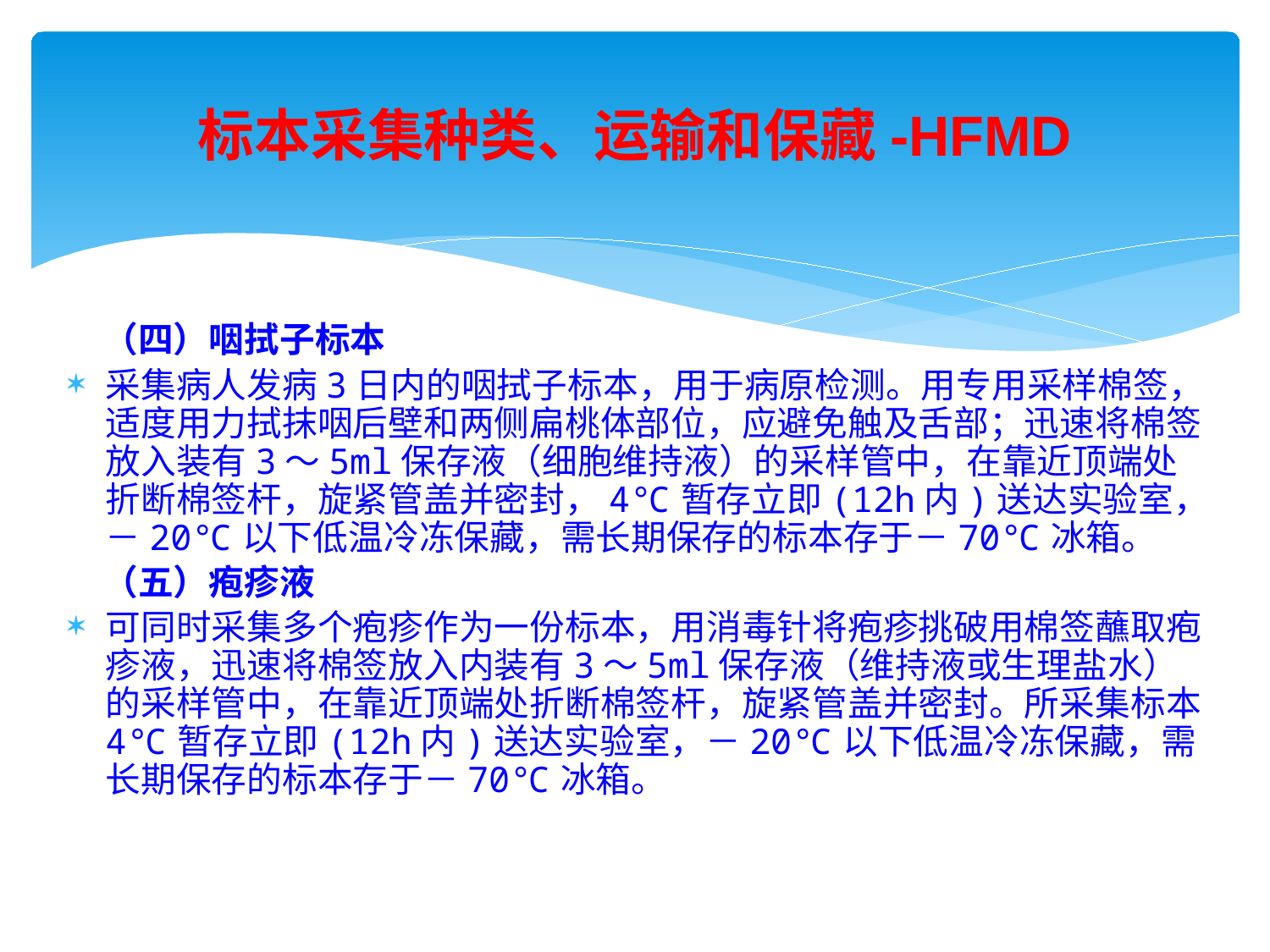

# 标本采集种类、运输和保藏-HFMD
　（四）咽拭子标本
采集病人发病3日内的咽拭子标本，用于病原检测。用专用采样棉签，适度用力拭抹咽后壁和两侧扁桃体部位，应避免触及舌部；迅速将棉签放入装有3～5ml保存液（细胞维持液）的采样管中，在靠近顶端处折断棉签杆，旋紧管盖并密封，4℃暂存立即(12h内)送达实验室，－20℃以下低温冷冻保藏，需长期保存的标本存于－70℃冰箱。
　（五）疱疹液
可同时采集多个疱疹作为一份标本，用消毒针将疱疹挑破用棉签蘸取疱疹液，迅速将棉签放入内装有3～5ml保存液（维持液或生理盐水）的采样管中，在靠近顶端处折断棉签杆，旋紧管盖并密封。所采集标本4℃暂存立即(12h内)送达实验室，－20℃以下低温冷冻保藏，需长期保存的标本存于－70℃冰箱。